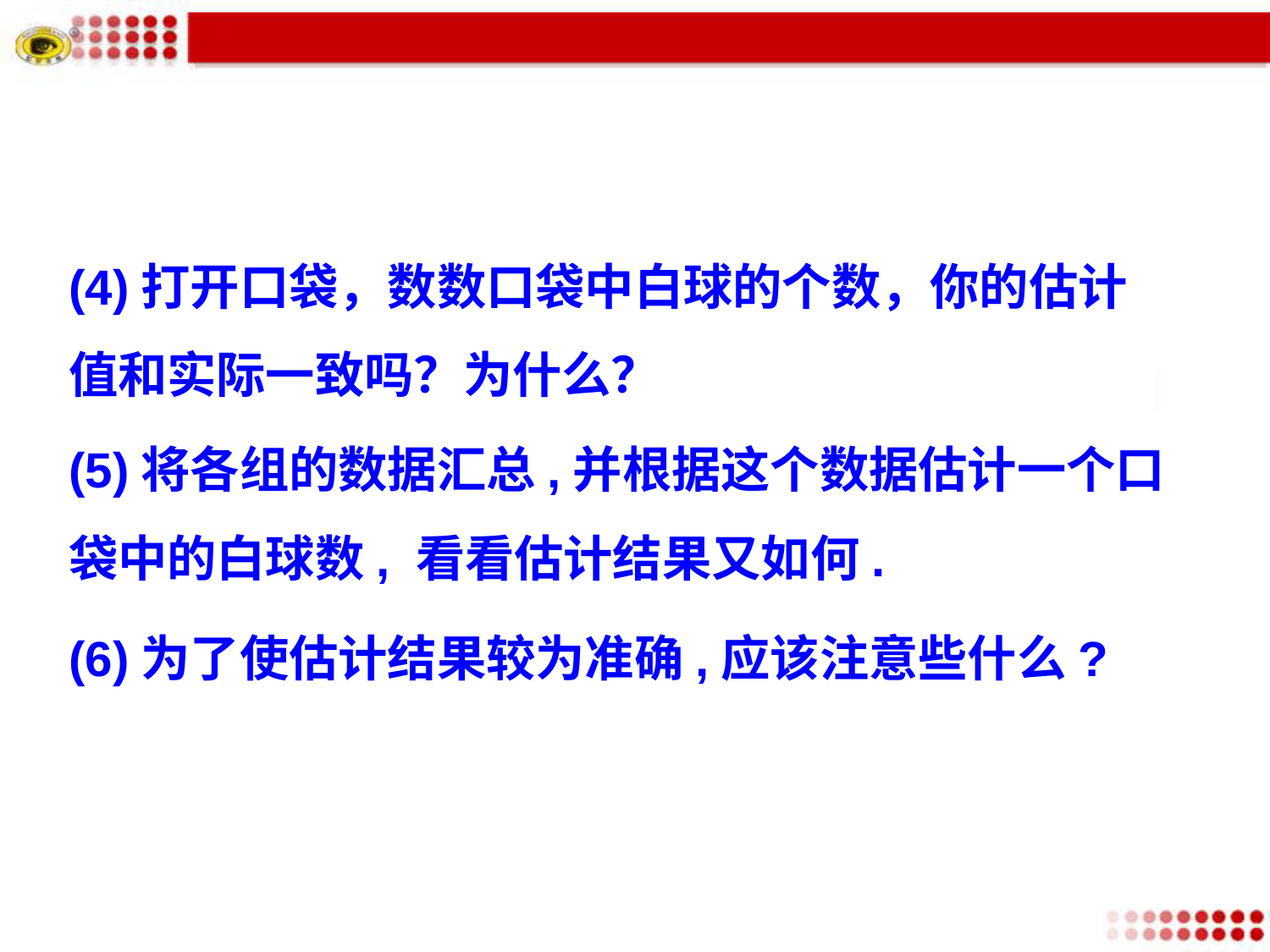

(4)打开口袋，数数口袋中白球的个数，你的估计值和实际一致吗？为什么？
(5)将各组的数据汇总,并根据这个数据估计一个口袋中的白球数, 看看估计结果又如何.
(6)为了使估计结果较为准确,应该注意些什么?